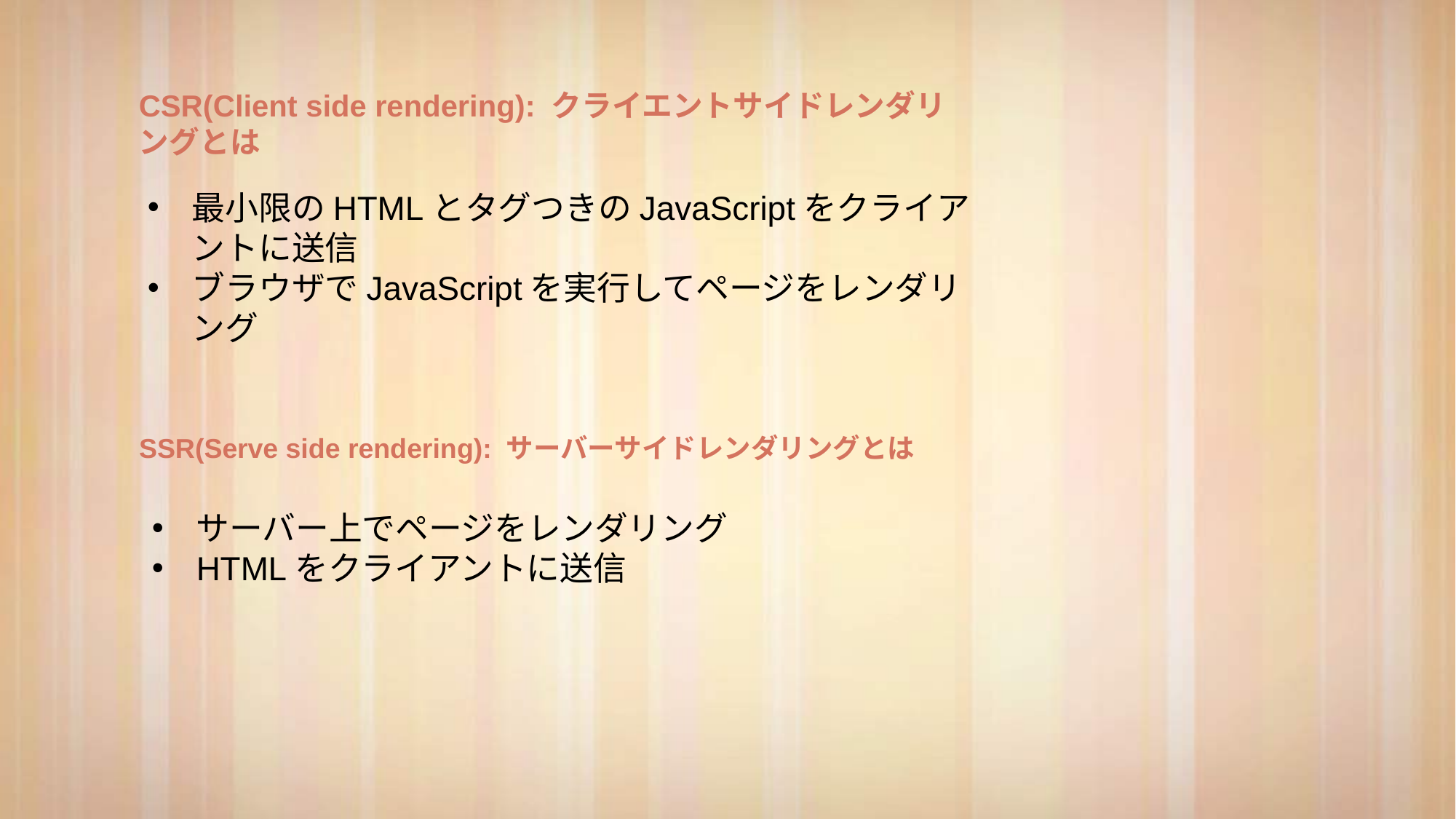

CSR(Client side rendering): クライエントサイドレンダリングとは

最小限のHTMLとタグつきのJavaScriptをクライアントに送信
ブラウザでJavaScriptを実行してページをレンダリング
SSR(Serve side rendering): サーバーサイドレンダリングとは
サーバー上でページをレンダリング
HTMLをクライアントに送信